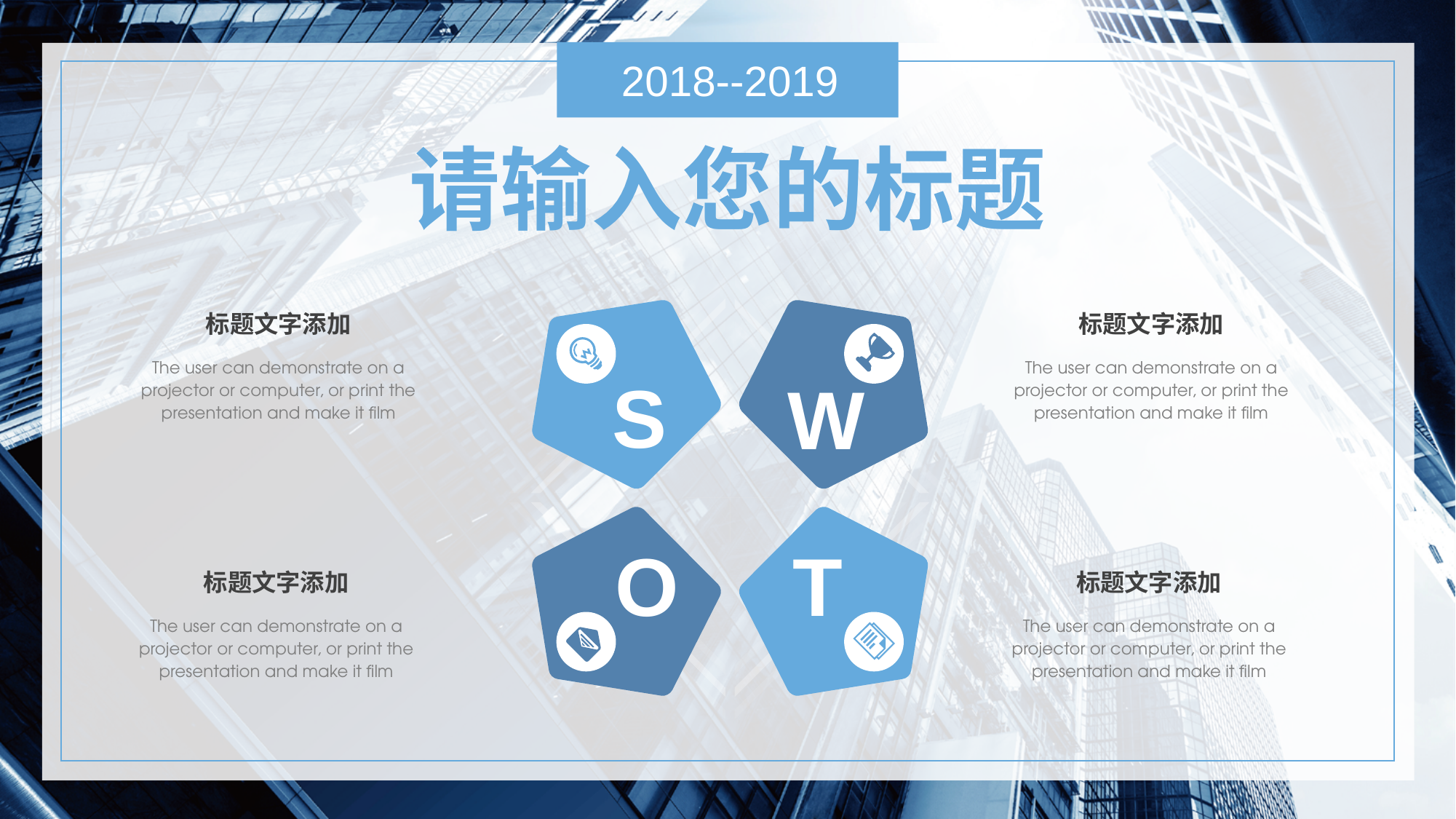

请输入您的标题

标题文字添加
The user can demonstrate on a projector or computer, or print the presentation and make it film
标题文字添加
The user can demonstrate on a projector or computer, or print the presentation and make it film

S
W

O
T
标题文字添加
The user can demonstrate on a projector or computer, or print the presentation and make it film
标题文字添加
The user can demonstrate on a projector or computer, or print the presentation and make it film